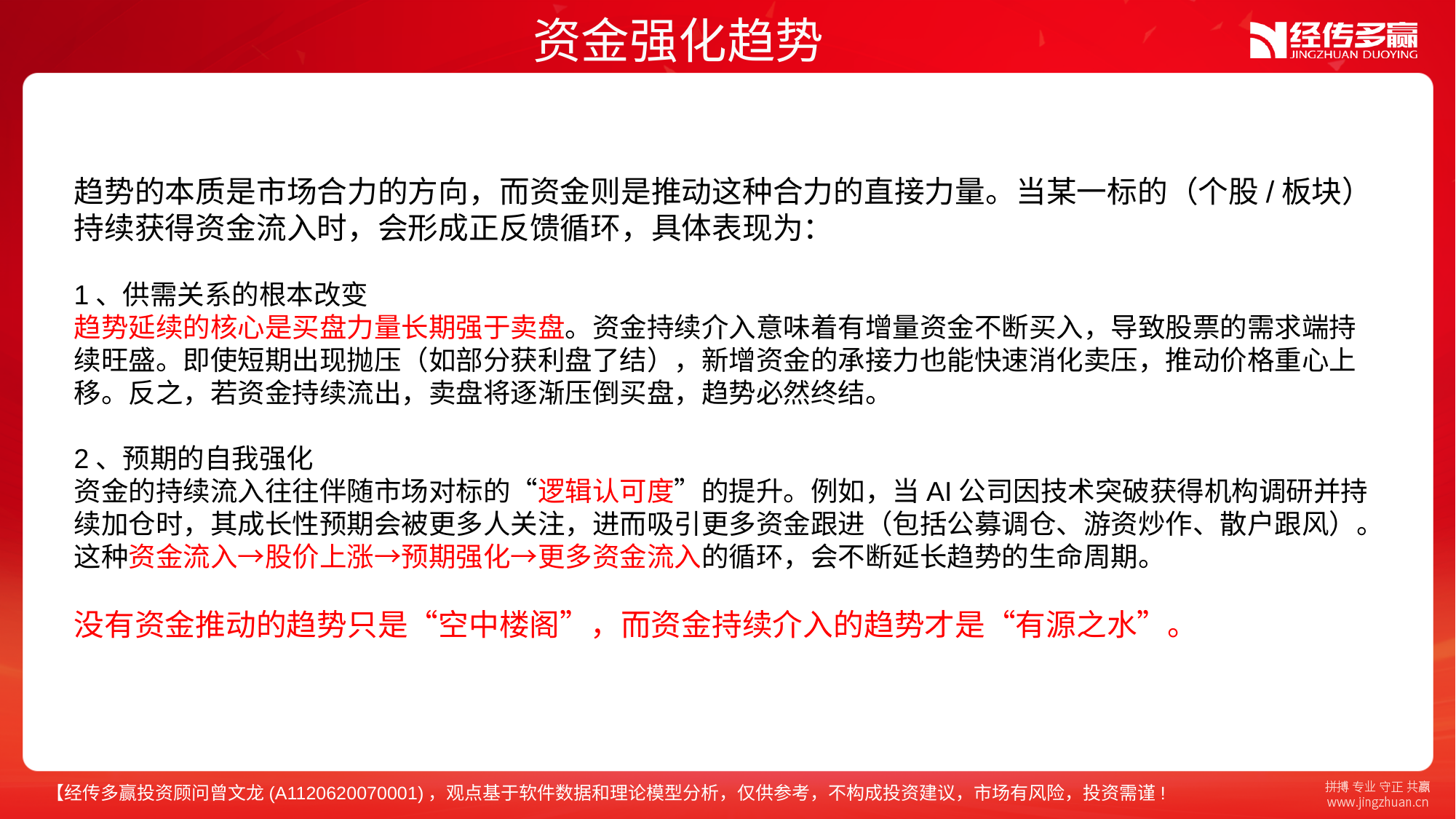

资金强化趋势
趋势的本质是市场合力的方向，而资金则是推动这种合力的直接力量。当某一标的（个股/板块）持续获得资金流入时，会形成正反馈循环，具体表现为：

1、供需关系的根本改变​​
趋势延续的核心是买盘力量长期强于卖盘。资金持续介入意味着有增量资金不断买入，导致股票的需求端持续旺盛。即使短期出现抛压（如部分获利盘了结），新增资金的承接力也能快速消化卖压，推动价格重心上移。反之，若资金持续流出，卖盘将逐渐压倒买盘，趋势必然终结。

2、预期的自我强化​​
资金的持续流入往往伴随市场对标的“逻辑认可度”的提升。例如，当AI公司因技术突破获得机构调研并持续加仓时，其成长性预期会被更多人关注，进而吸引更多资金跟进（包括公募调仓、游资炒作、散户跟风）。这种资金流入→股价上涨→预期强化→更多资金流入的循环，会不断延长趋势的生命周期。

没有资金推动的趋势只是“空中楼阁”，而资金持续介入的趋势才是“有源之水”。